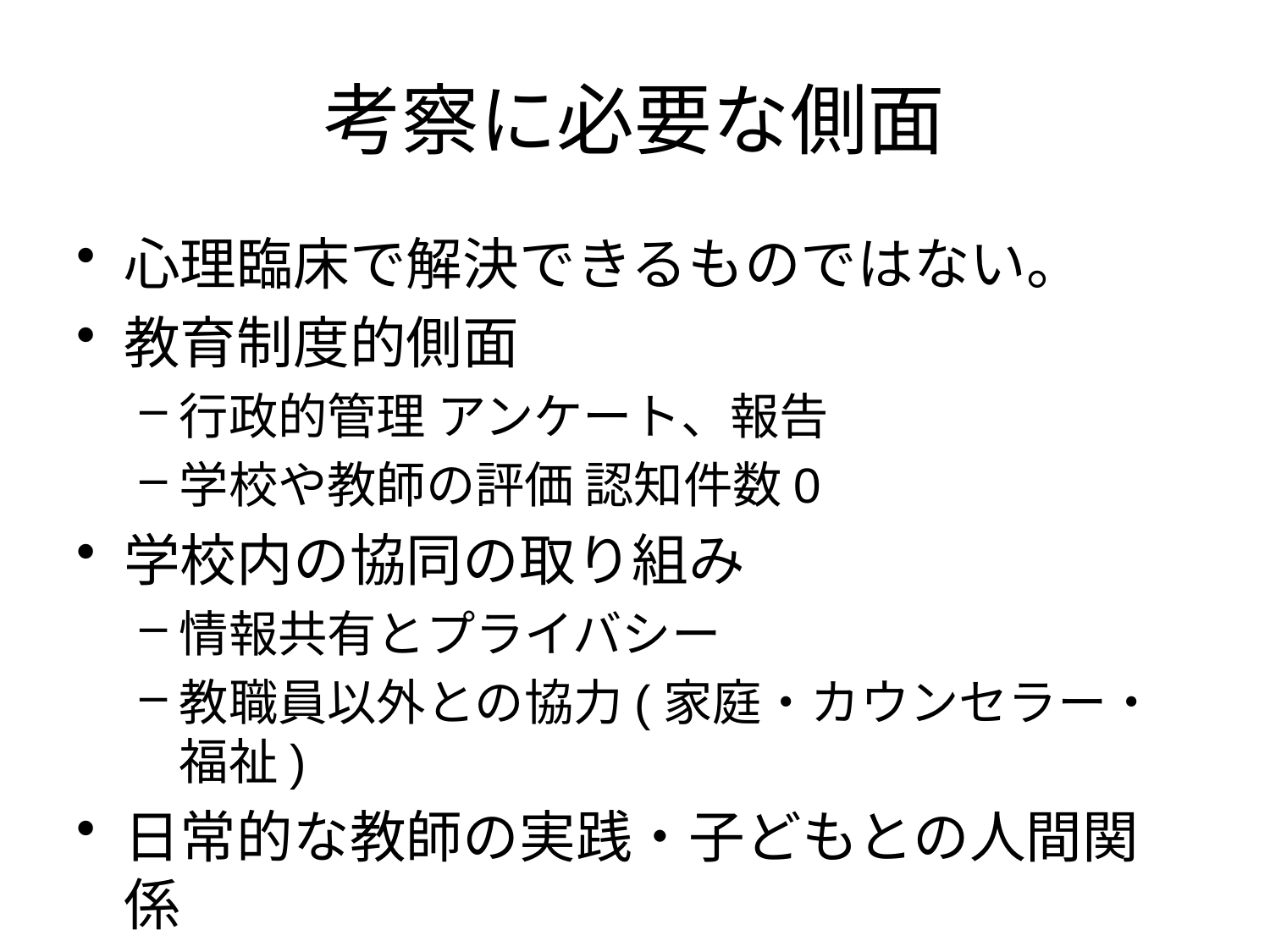

# 考察に必要な側面
心理臨床で解決できるものではない。
教育制度的側面
行政的管理 アンケート、報告
学校や教師の評価 認知件数0
学校内の協同の取り組み
情報共有とプライバシー
教職員以外との協力(家庭・カウンセラー・福祉)
日常的な教師の実践・子どもとの人間関係